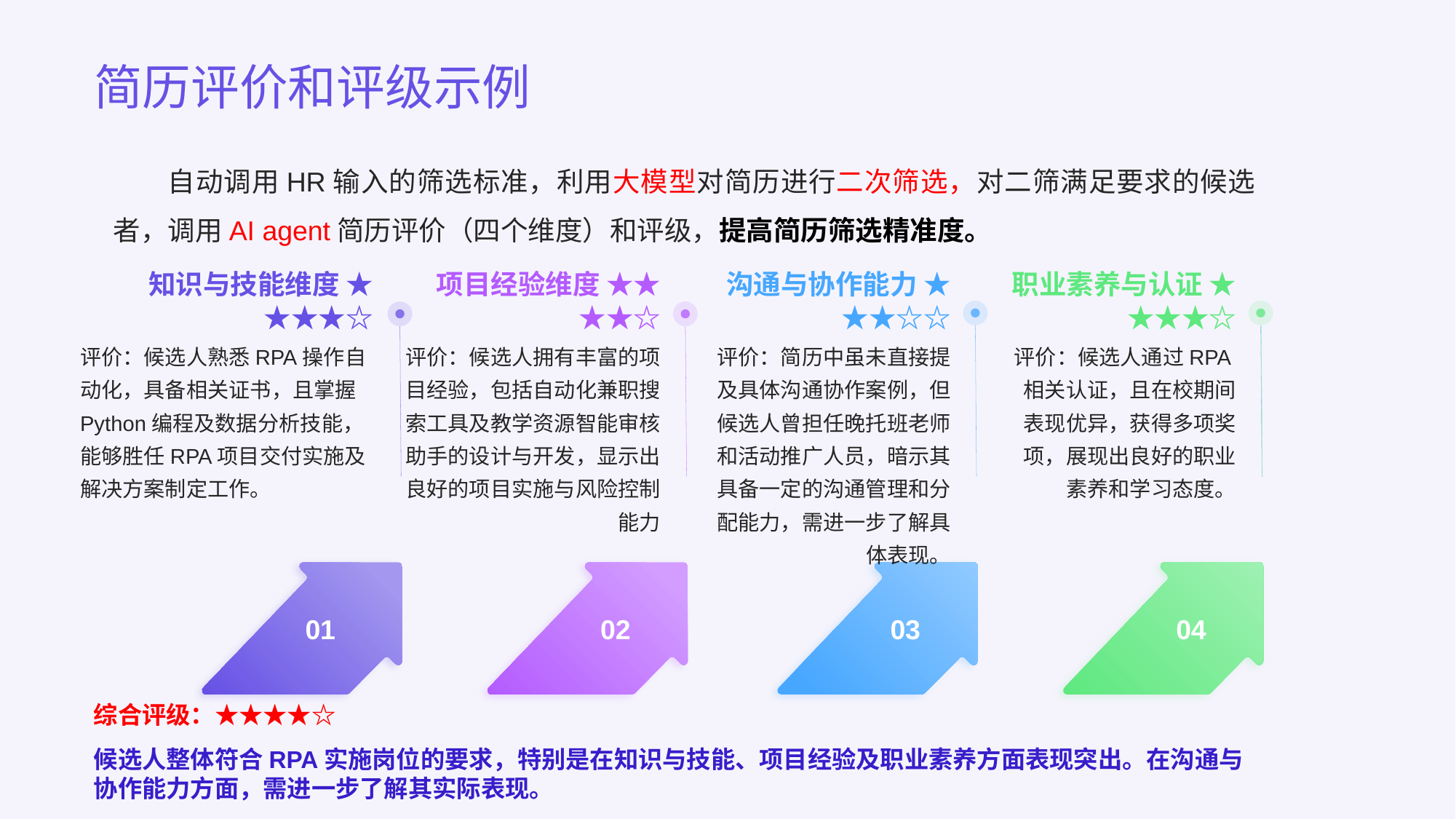

# 简历评价和评级示例
自动调用HR输入的筛选标准，利用大模型对简历进行二次筛选，对二筛满足要求的候选者，调用AI agent简历评价（四个维度）和评级，提高简历筛选精准度。
知识与技能维度 ★★★★☆
项目经验维度 ★★★★☆
沟通与协作能力 ★★★☆☆
职业素养与认证 ★★★★☆

评价：候选人拥有丰富的项目经验，包括自动化兼职搜索工具及教学资源智能审核助手的设计与开发，显示出良好的项目实施与风险控制能力
评价：简历中虽未直接提及具体沟通协作案例，但候选人曾担任晚托班老师和活动推广人员，暗示其具备一定的沟通管理和分配能力，需进一步了解具体表现。
评价：候选人熟悉RPA操作自动化，具备相关证书，且掌握Python编程及数据分析技能，能够胜任RPA项目交付实施及解决方案制定工作。
评价：候选人通过RPA相关认证，且在校期间表现优异，获得多项奖项，展现出良好的职业素养和学习态度。
01
02
03
04
综合评级：★★★★☆
候选人整体符合RPA实施岗位的要求，特别是在知识与技能、项目经验及职业素养方面表现突出。在沟通与协作能力方面，需进一步了解其实际表现。